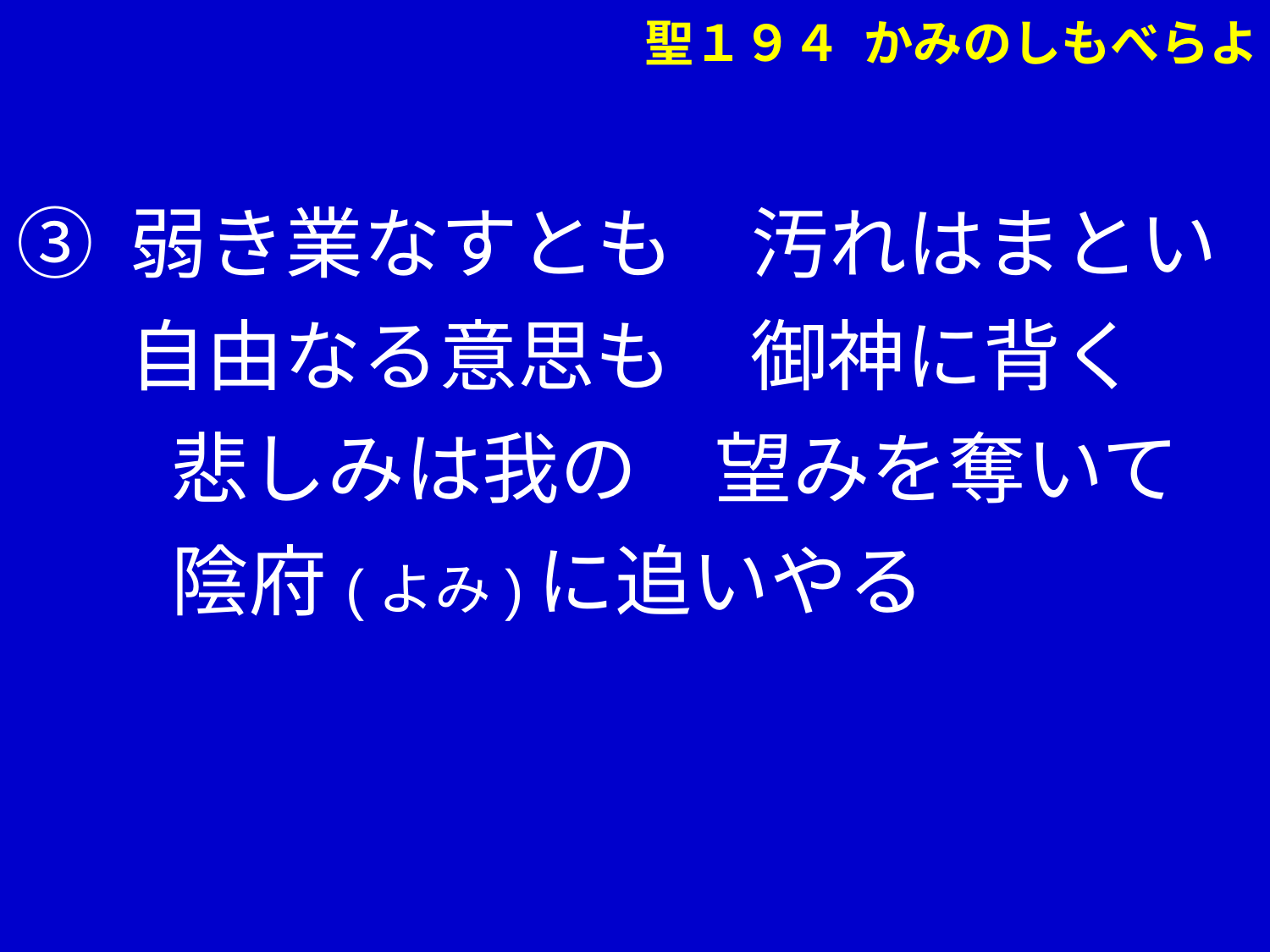

聖１９４  かみのしもべらよ

③ 弱き業なすとも　汚れはまとい
　  自由なる意思も　御神に背く
　　悲しみは我の　望みを奪いて
　　陰府(よみ)に追いやる